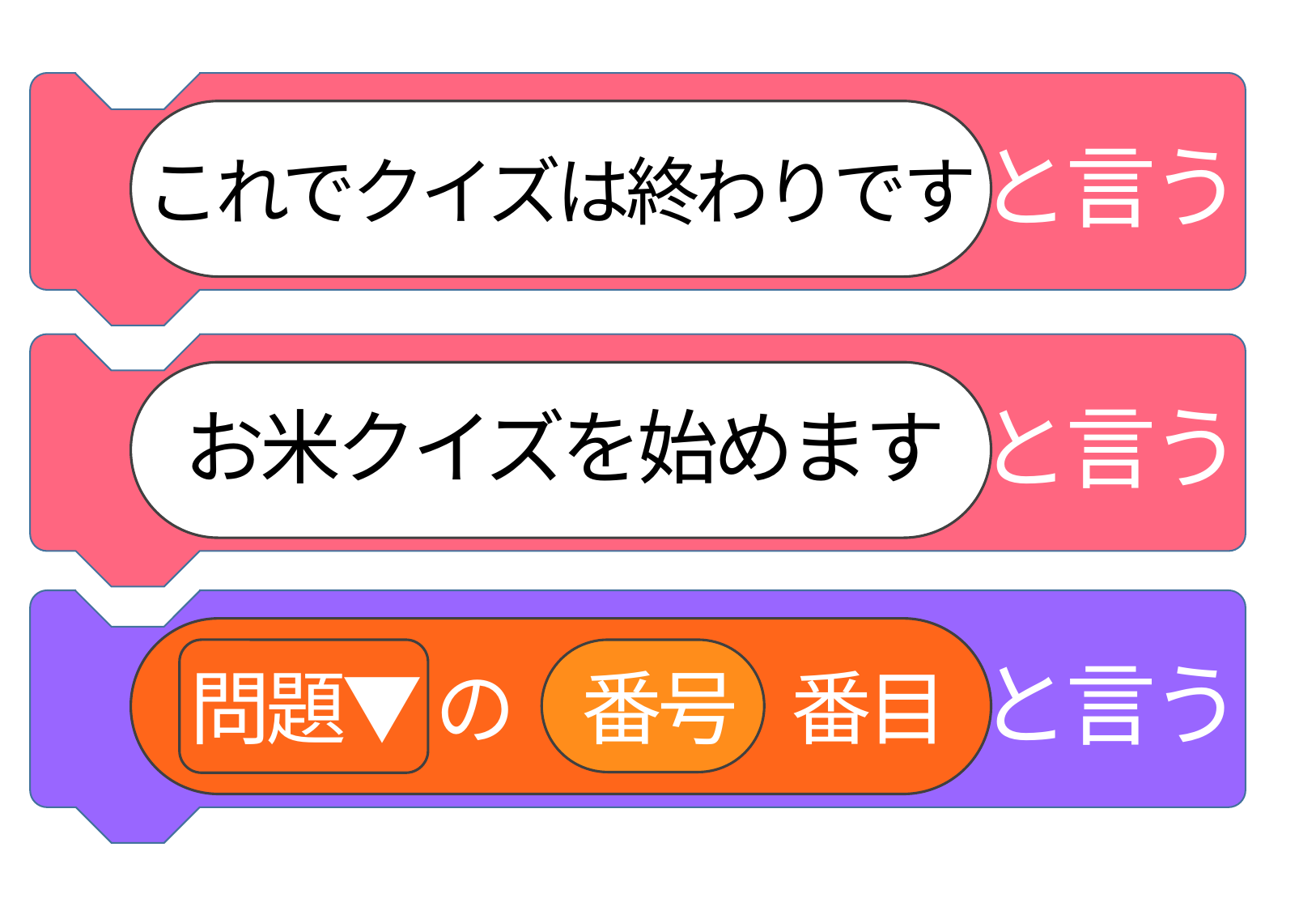

K
と言う
これでクイズは終わりです

と言う
お米クイズを始めます

番号
番目
問題▼
の
と言う